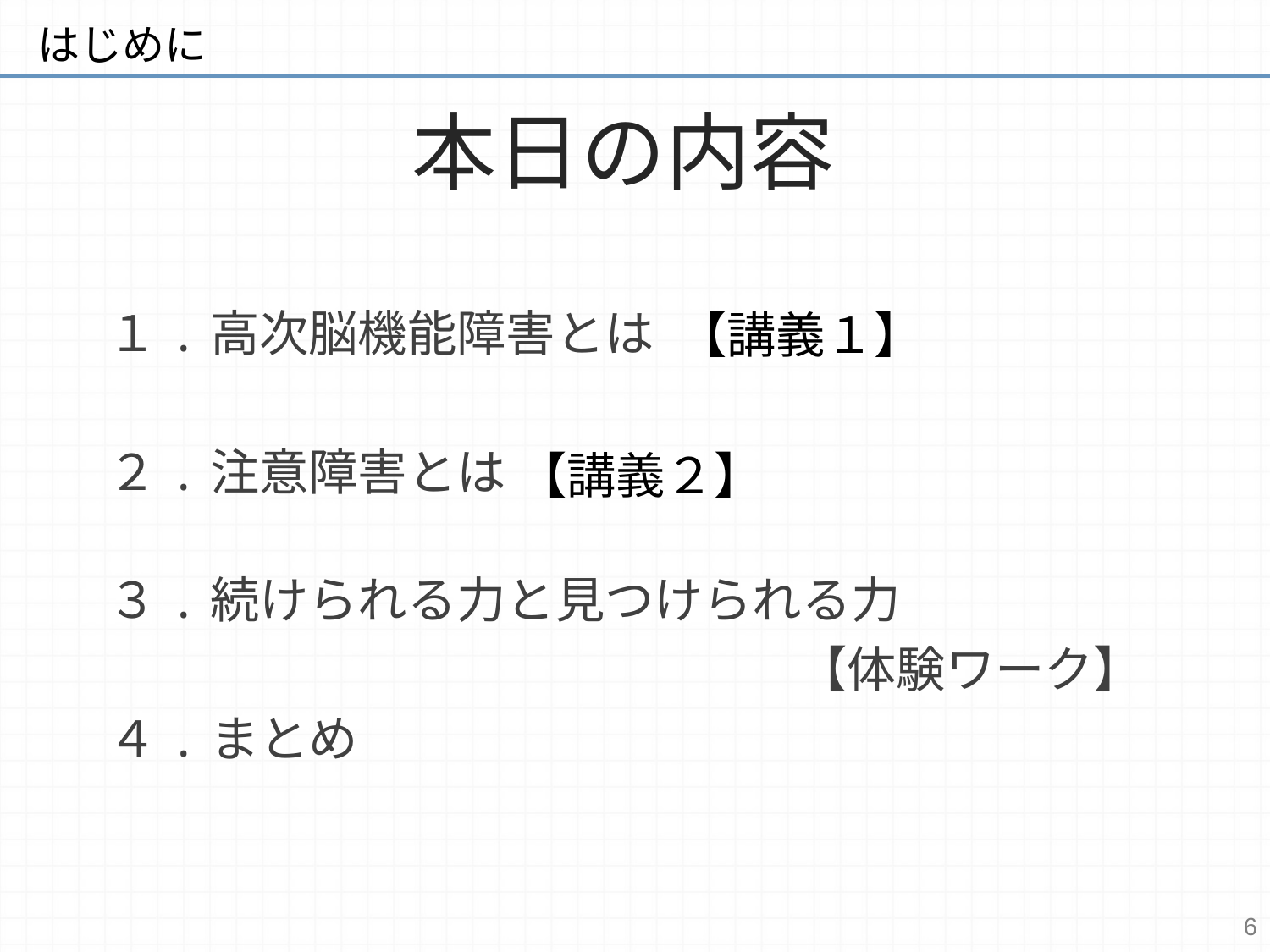

はじめに
# 本日の内容
１.高次脳機能障害とは

２.注意障害とは

３.続けられる力と見つけられる力
　　　　　　　　　　　　　　【体験ワーク】
４.まとめ
【講義１】
【講義２】
6